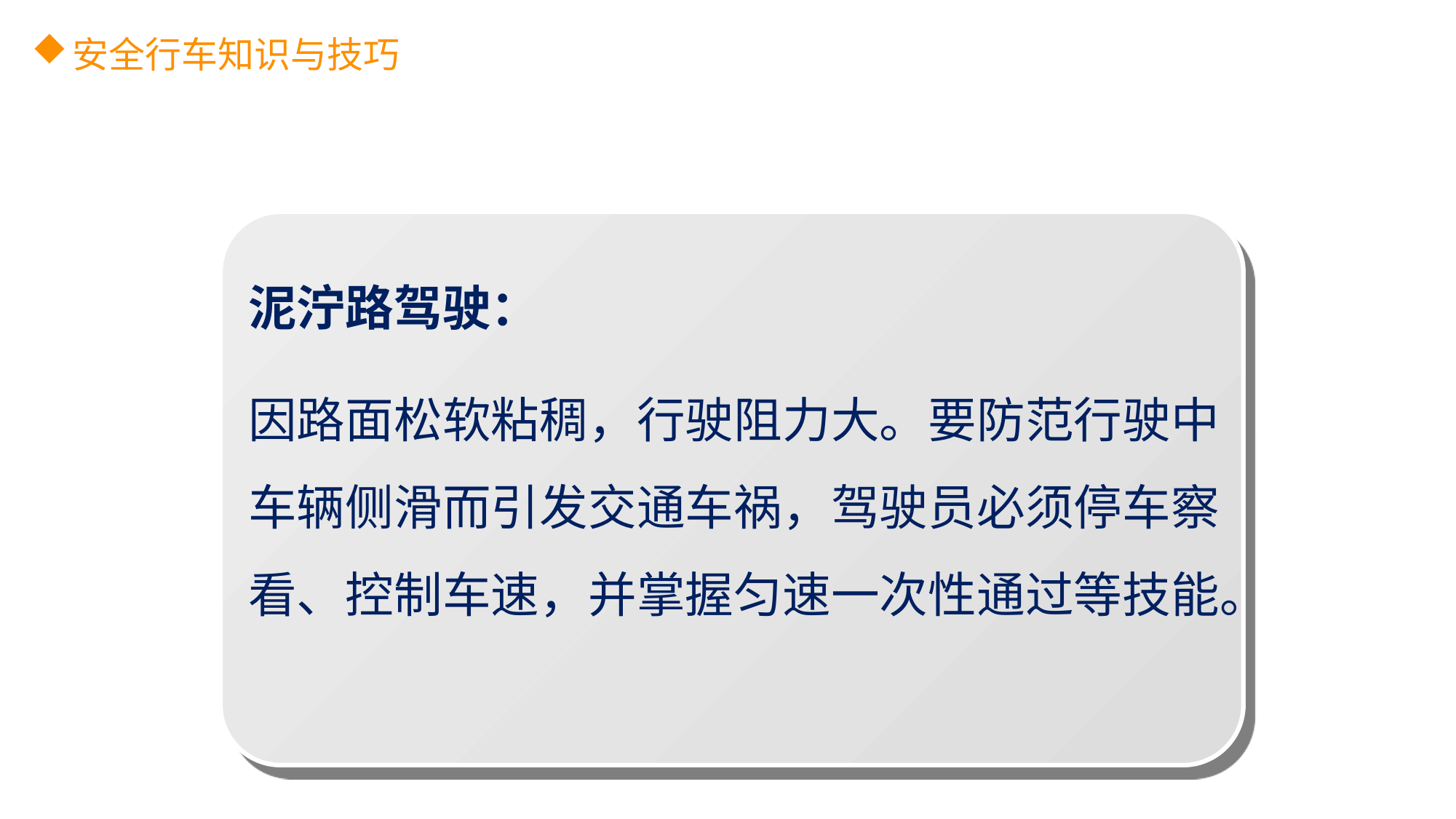

安全行车知识与技巧

泥泞路驾驶：
因路面松软粘稠，行驶阻力大。要防范行驶中车辆侧滑而引发交通车祸，驾驶员必须停车察看、控制车速，并掌握匀速一次性通过等技能。